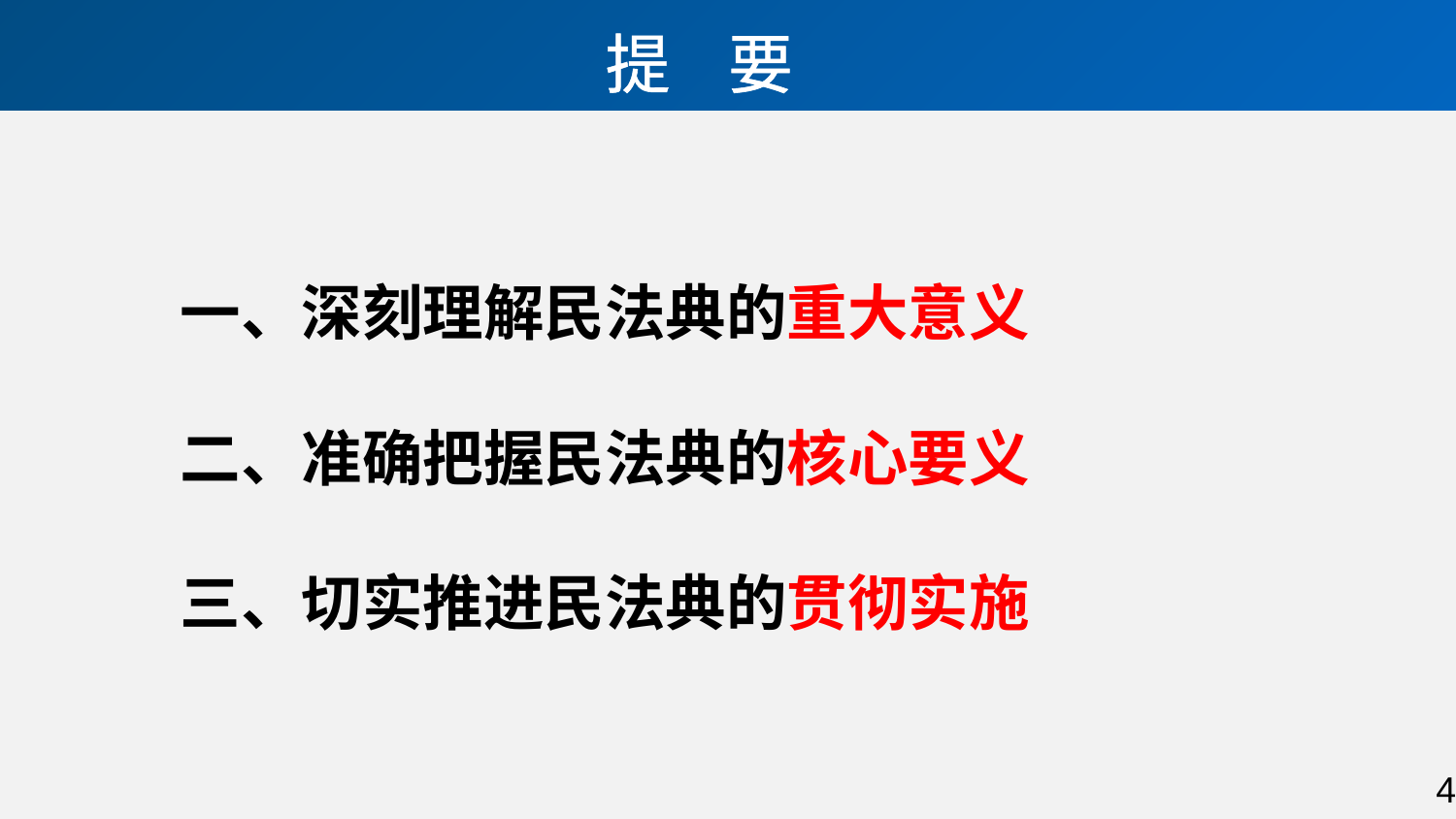

# 提    要
一、深刻理解民法典的重大意义
二、准确把握民法典的核心要义
三、切实推进民法典的贯彻实施

4